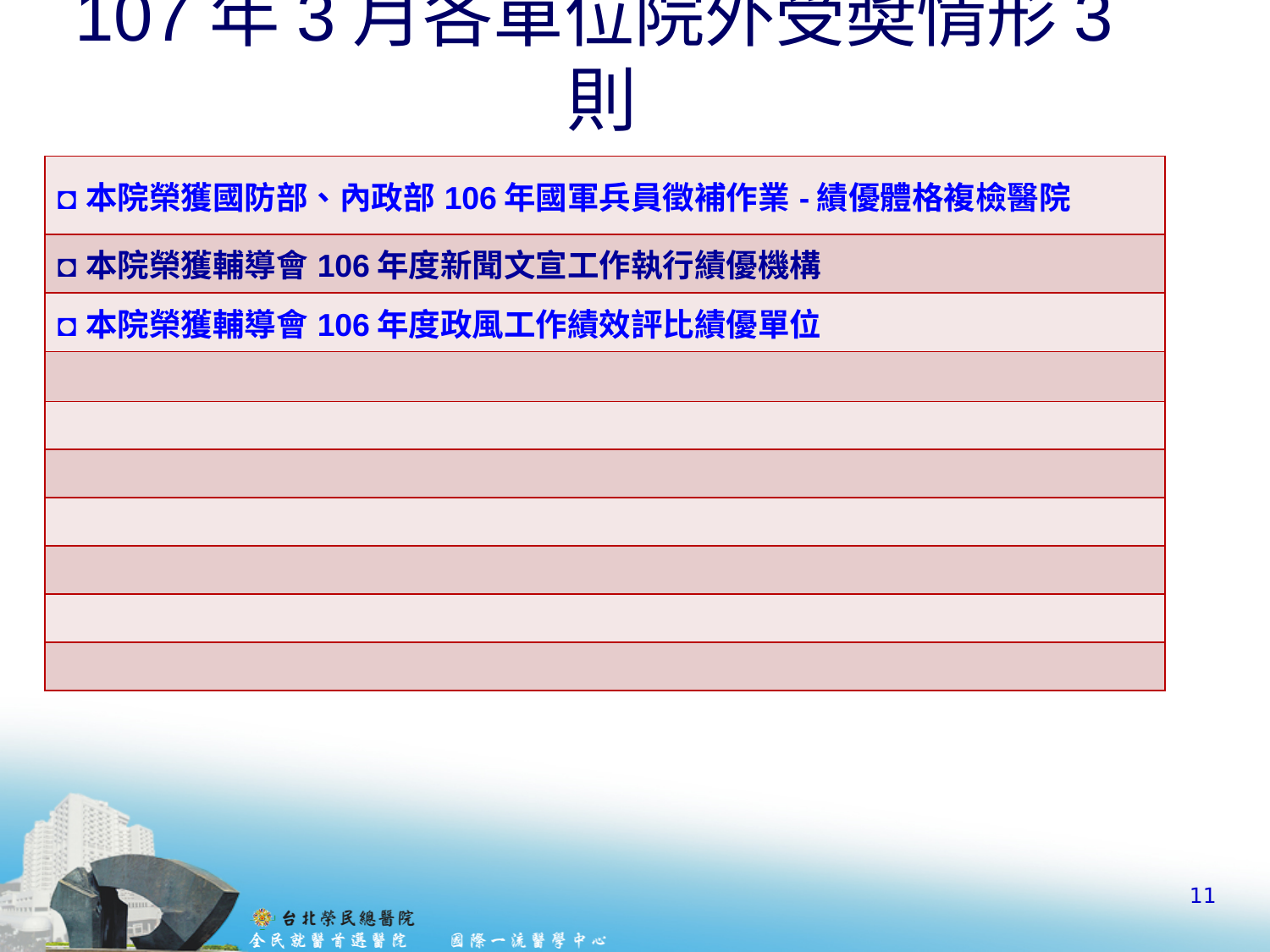

# 107年3月各單位院外受奬情形3則
| ◘本院榮獲國防部、內政部106年國軍兵員徵補作業-績優體格複檢醫院 |
| --- |
| ◘本院榮獲輔導會106年度新聞文宣工作執行績優機構 |
| ◘本院榮獲輔導會106年度政風工作績效評比績優單位 |
|  |
|  |
|  |
|  |
|  |
|  |
|  |
11